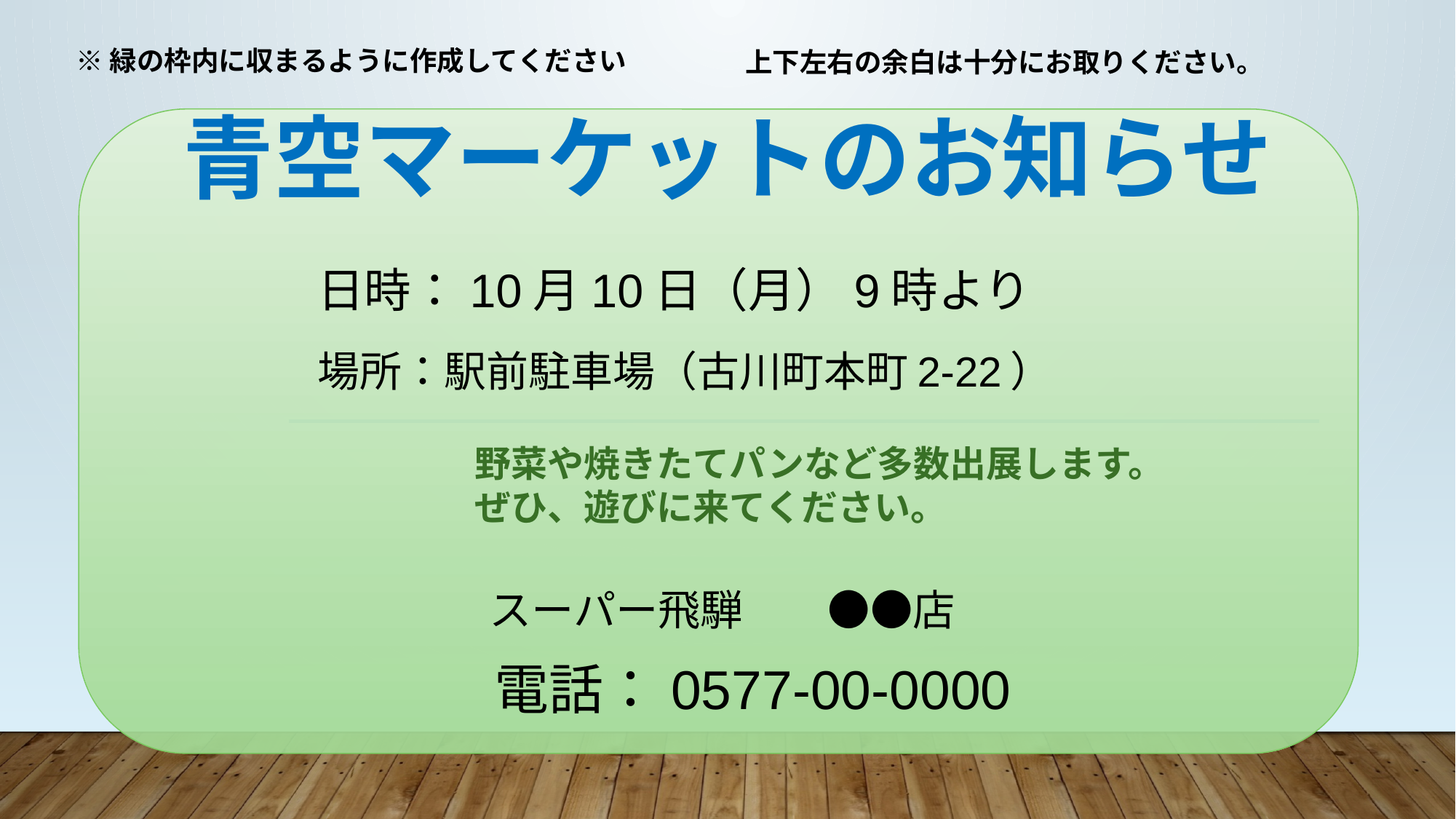

※緑の枠内に収まるように作成してください
上下左右の余白は十分にお取りください。
# 青空マーケットのお知らせ

日時：10月10日（月）9時より
場所：駅前駐車場（古川町本町2-22）
野菜や焼きたてパンなど多数出展します。
ぜひ、遊びに来てください。
スーパー飛騨　　●●店
電話：0577-00-0000